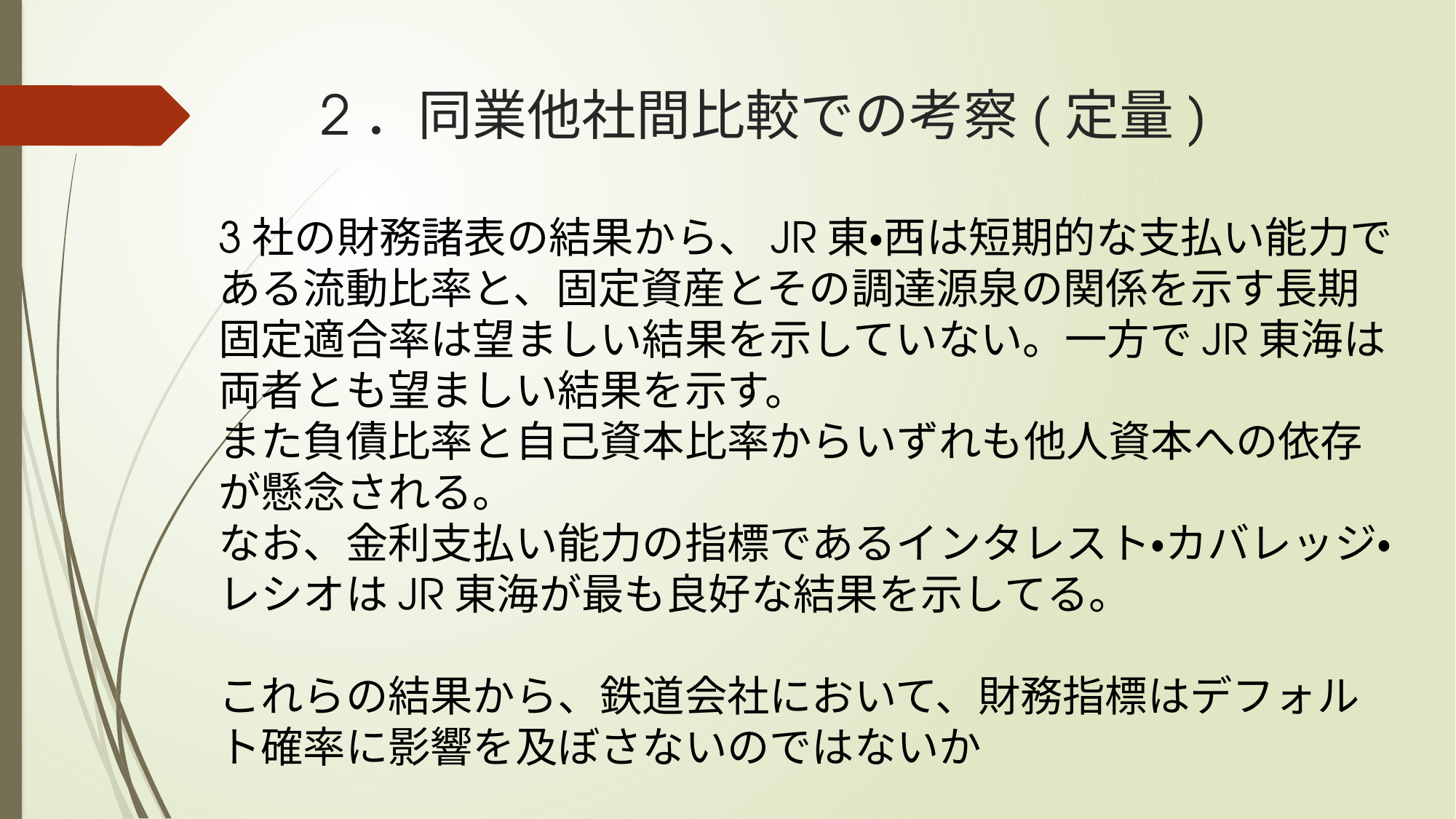

# 2．同業他社間比較での考察(定量)
3社の財務諸表の結果から、JR東・西は短期的な支払い能力である流動比率と、固定資産とその調達源泉の関係を示す長期固定適合率は望ましい結果を示していない。一方でJR東海は両者とも望ましい結果を示す。
また負債比率と自己資本比率からいずれも他人資本への依存が懸念される。
なお、金利支払い能力の指標であるインタレスト・カバレッジ・レシオはJR東海が最も良好な結果を示してる。

これらの結果から、鉄道会社において、財務指標はデフォルト確率に影響を及ぼさないのではないか